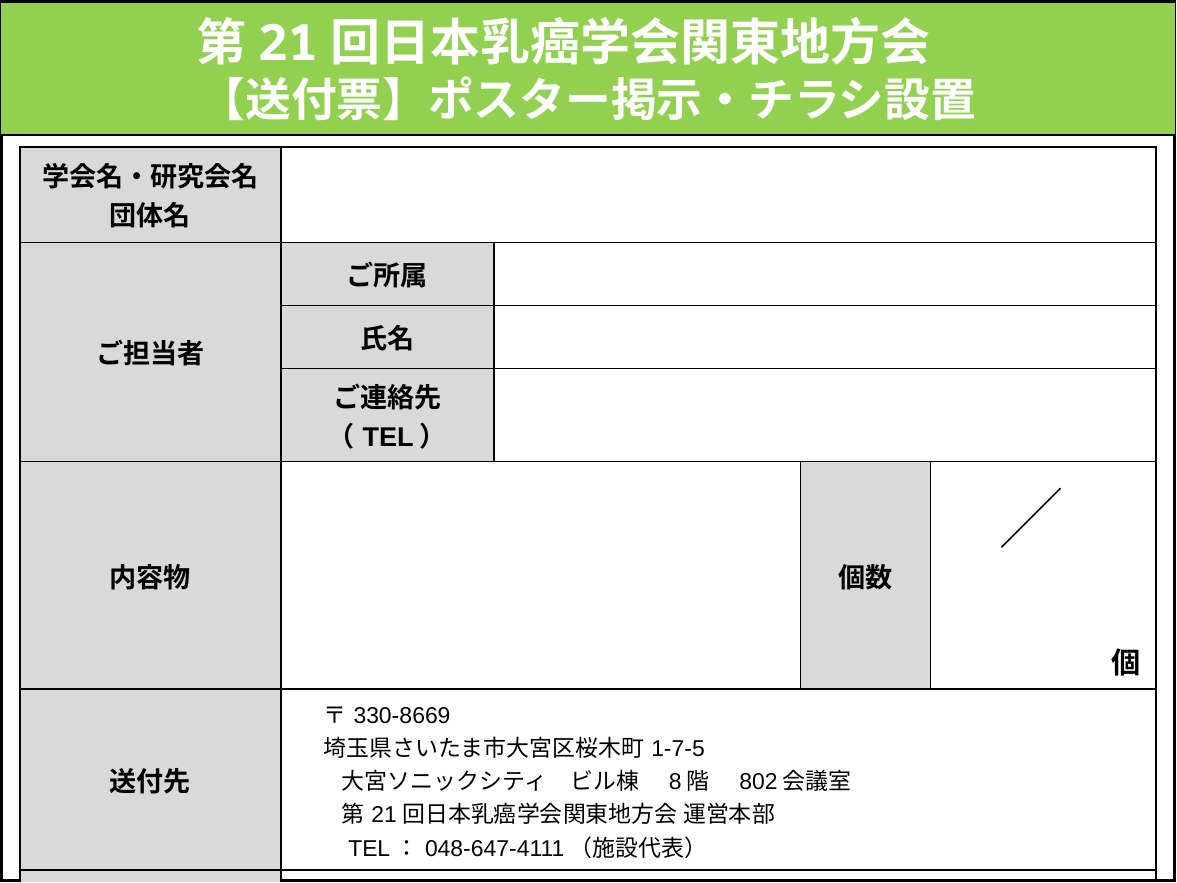

第21回日本乳癌学会関東地方会
【送付票】ポスター掲示・チラシ設置
| 学会名・研究会名 団体名 |  |  |  |  |
| --- | --- | --- | --- | --- |
| ご担当者 | ご所属 |  |  |  |
|  | 氏名 |  |  |  |
|  | ご連絡先（TEL） |  |  |  |
| 内容物 |  |  | 個数 | 個 |
| 送付先 | 〒330-8669 埼玉県さいたま市大宮区桜木町1-7-5　　　 　　大宮ソニックシティ　ビル棟　8階　802会議室 　　第21回日本乳癌学会関東地方会 運営本部 　　TEL：048-647-4111（施設代表） |  |  |  |
| 必着日 | 2025年12月5日（金）午前中 着指定 |  |  |  |
| ※必要事項を全てご記入の上、必ず荷物側面の見えやすい場所に全ての荷物に貼付してください。 ※本送付状はカラーで印刷をお願いします。 |  |  |  |  |